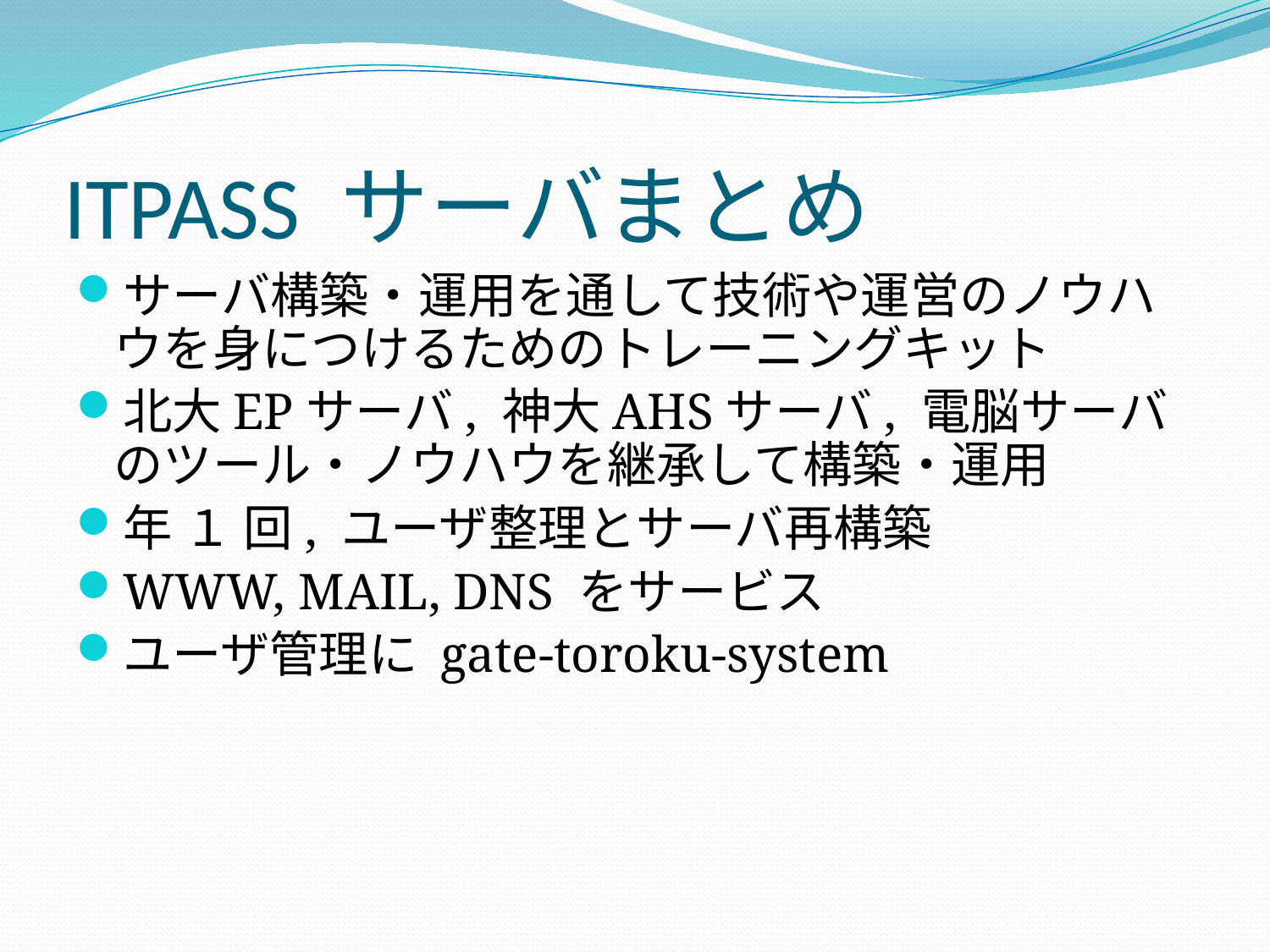

# ITPASS サーバまとめ
サーバ構築・運用を通して技術や運営のノウハウを身につけるためのトレーニングキット
北大EPサーバ, 神大AHSサーバ, 電脳サーバのツール・ノウハウを継承して構築・運用
年 １ 回, ユーザ整理とサーバ再構築
WWW, MAIL, DNS をサービス
ユーザ管理に gate-toroku-system